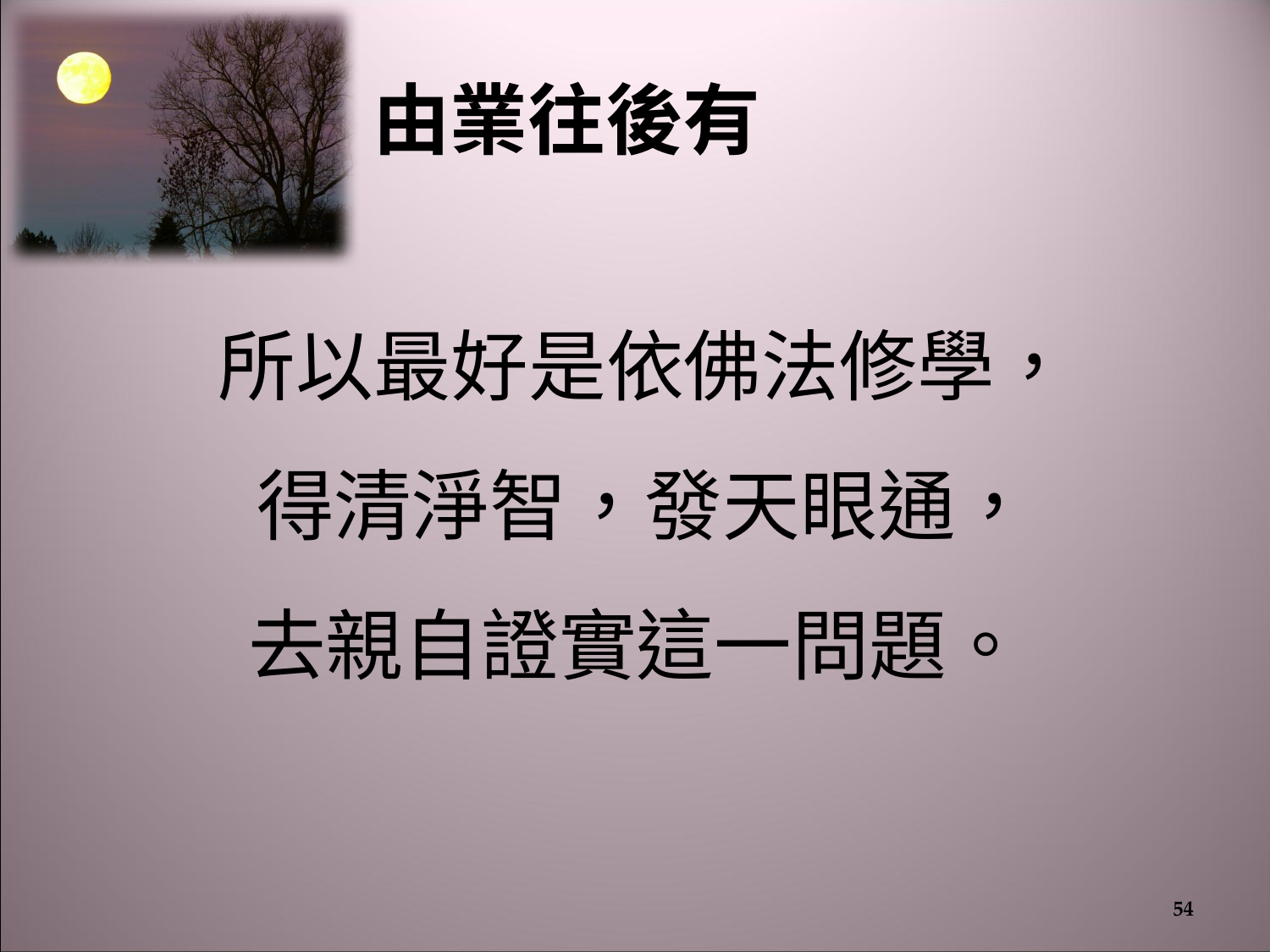

# 由業往後有
所以最好是依佛法修學，
得清淨智，發天眼通，
去親自證實這一問題。

54